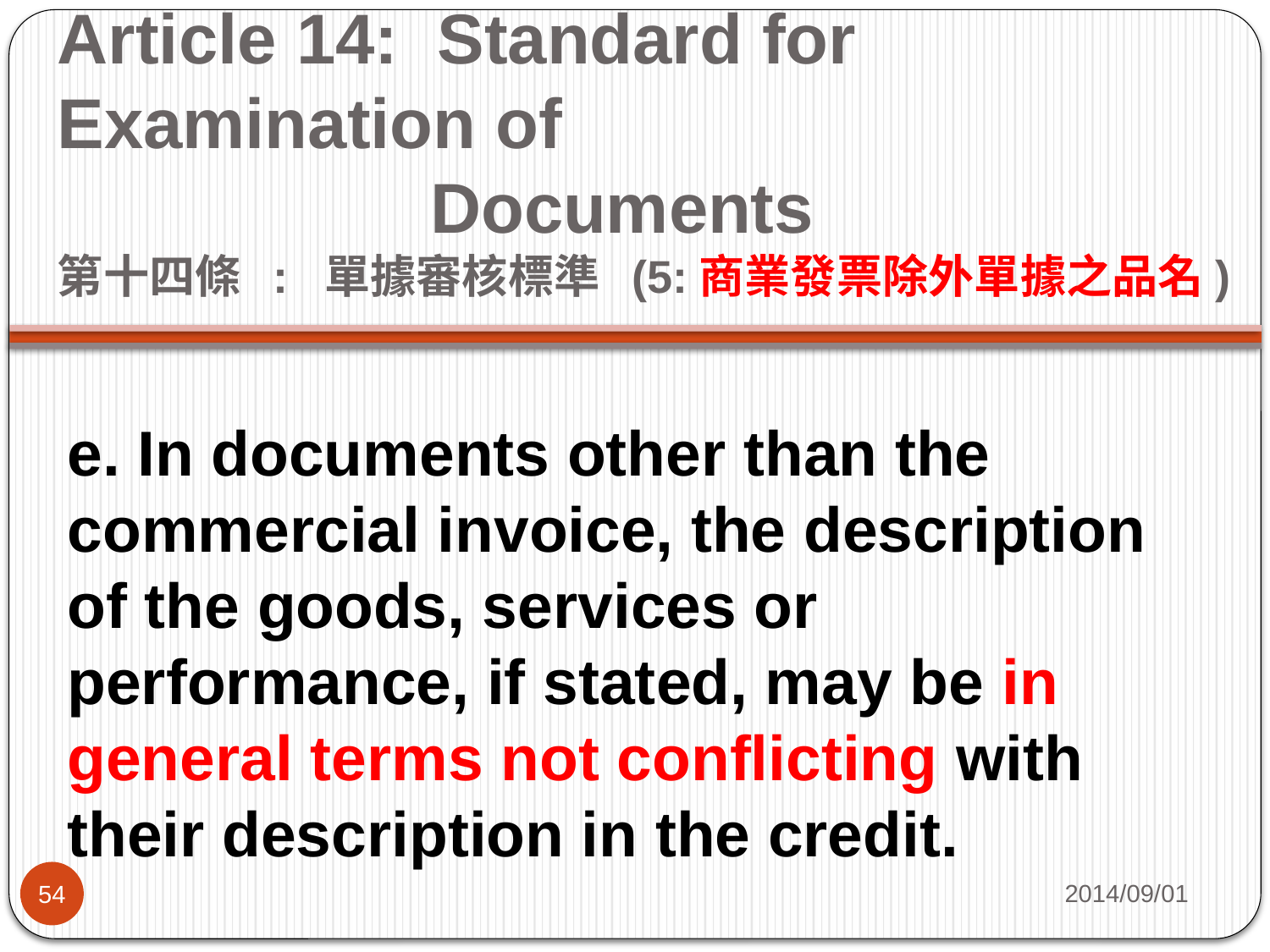

# Article 14:  Standard for Examination of Documents      第十四條  :  單據審核標準  (5:商業發票除外單據之品名)
e. In documents other than the commercial invoice, the description of the goods, services or performance, if stated, may be in general terms not conflicting with their description in the credit.
2014/09/01
54